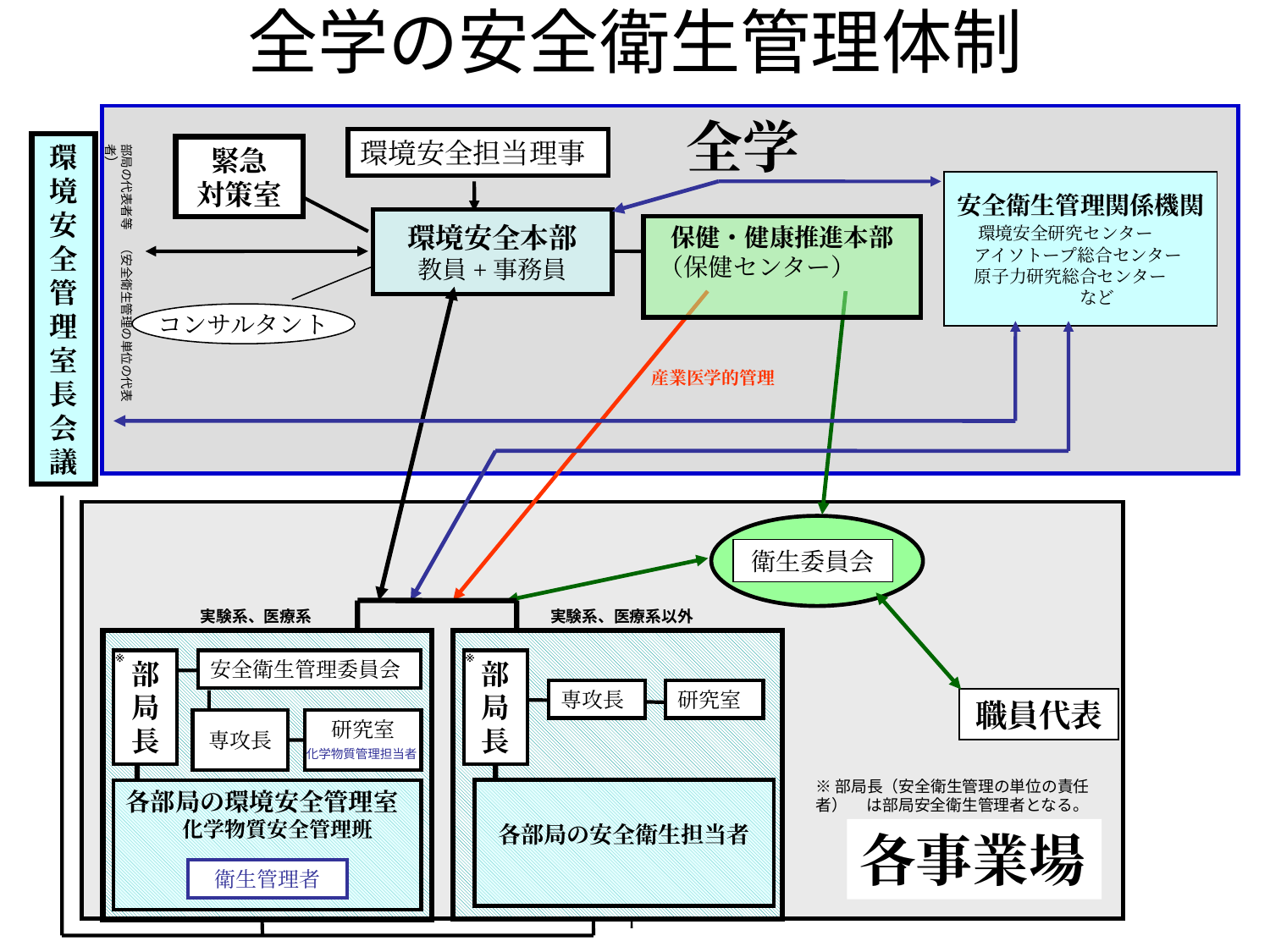

# 全学の安全衛生管理体制

全学
環境安全担当理事
部局の代表者等　（安全衛生管理の単位の代表者）
環境安全管理室長会議
緊急
対策室
安全衛生管理関係機関
　環境安全研究センター
　アイソトープ総合センター
　原子力研究総合センター
　　　　　　　など

環境安全本部
教員+事務員
保健・健康推進本部（保健センター）

コンサルタント

産業医学的管理

衛生委員会

実験系、医療系

実験系、医療系以外

※
※
部局長
安全衛生管理委員会
部局長

専攻長
研究室
職員代表

専攻長
研究室

化学物質管理担当者

※部局長（安全衛生管理の単位の責任者）　 は部局安全衛生管理者となる。
各部局の環境安全管理室
　化学物質安全管理班

各部局の安全衛生担当者

各事業場
衛生管理者

平成27年度安全衛生教育テキスト